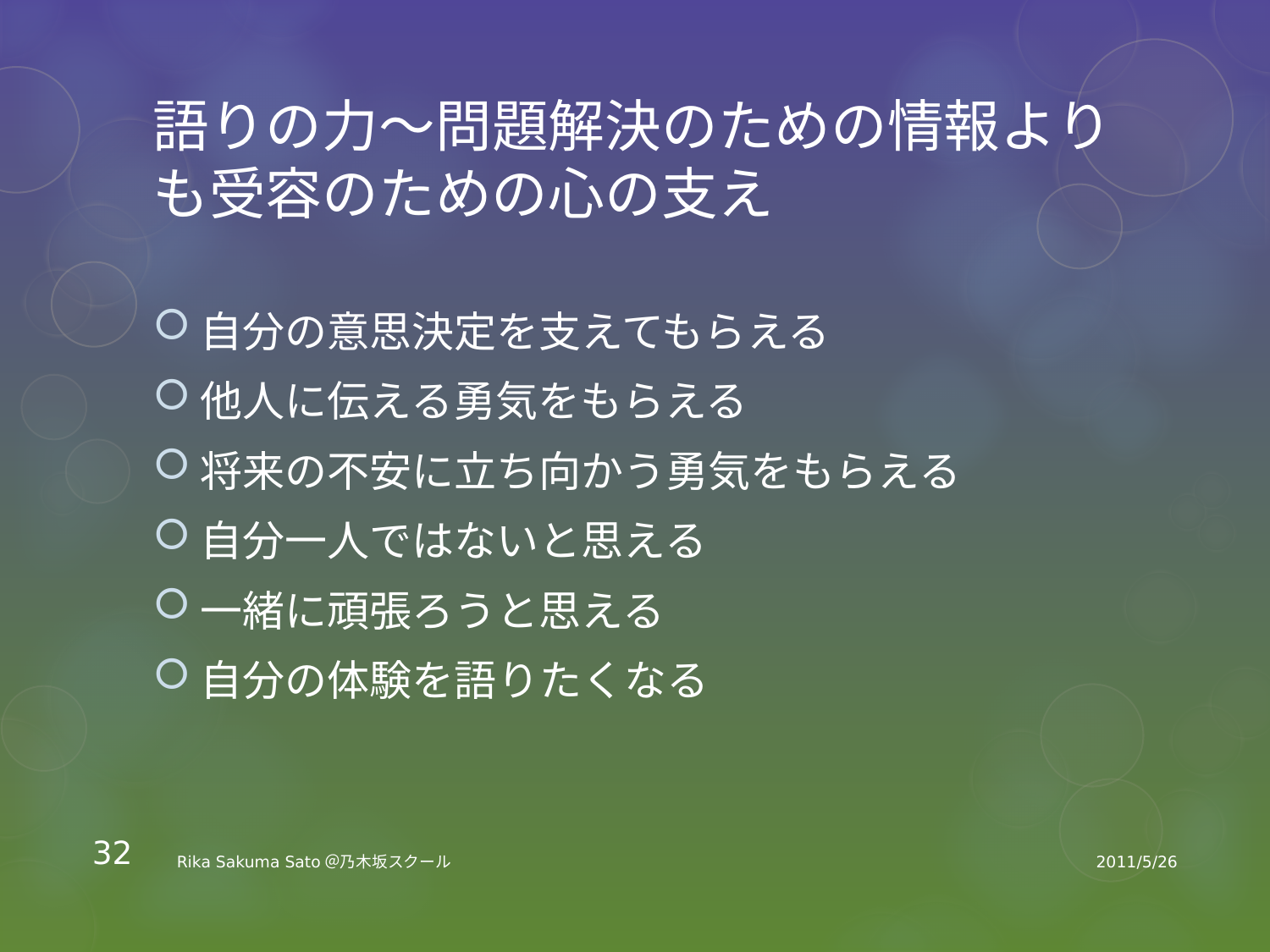

# 語りの力～問題解決のための情報よりも受容のための心の支え
自分の意思決定を支えてもらえる
他人に伝える勇気をもらえる
将来の不安に立ち向かう勇気をもらえる
自分一人ではないと思える
一緒に頑張ろうと思える
自分の体験を語りたくなる

32
Rika Sakuma Sato＠乃木坂スクール
2011/5/26